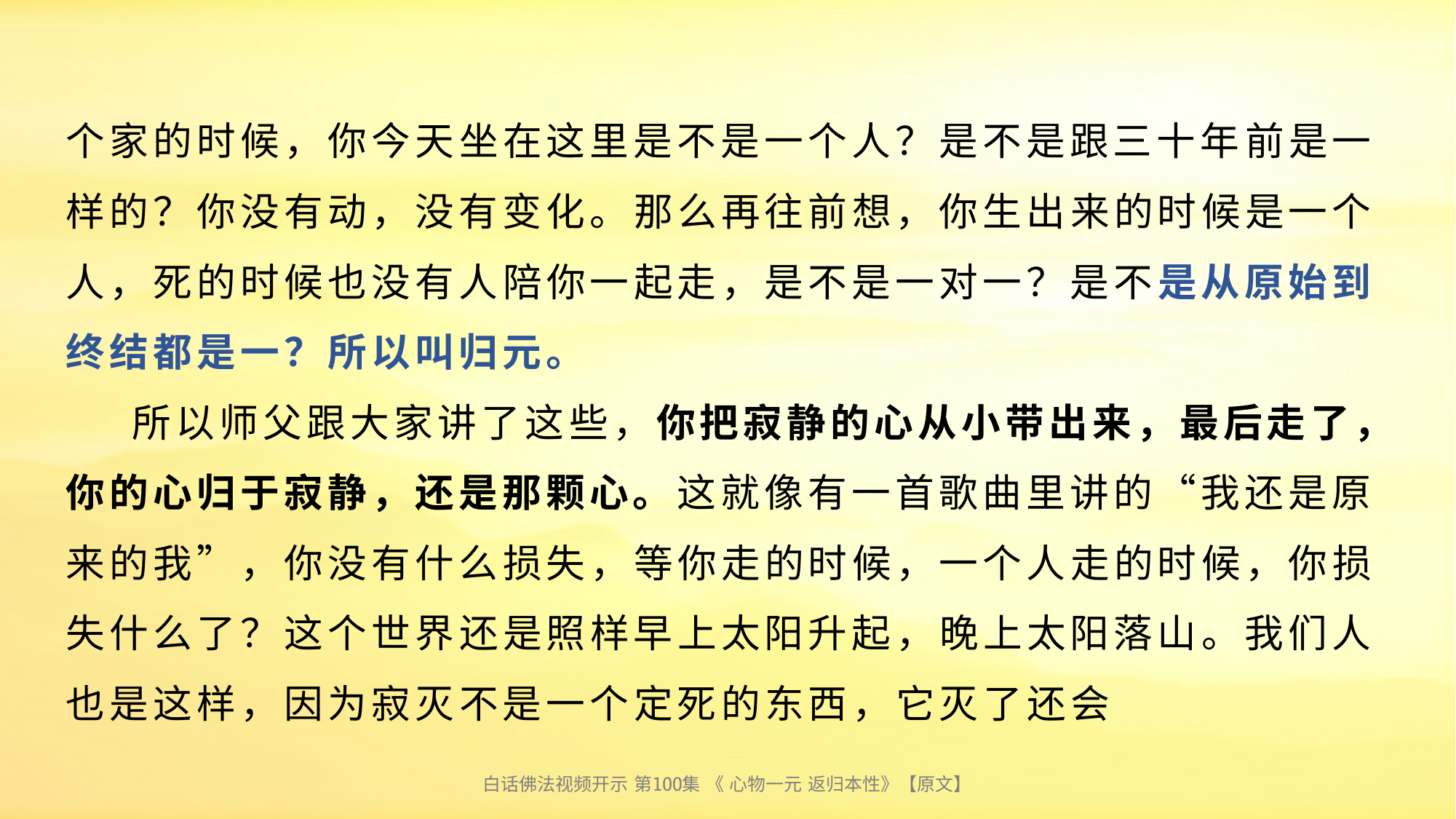

# 个家的时候，你今天坐在这里是不是一个人？是不是跟三十年前是一样的？你没有动，没有变化。那么再往前想，你生出来的时候是一个人，死的时候也没有人陪你一起走，是不是一对一？是不是从原始到终结都是一？所以叫归元。 所以师父跟大家讲了这些，你把寂静的心从小带出来，最后走了，你的心归于寂静，还是那颗心。这就像有一首歌曲里讲的“我还是原来的我”，你没有什么损失，等你走的时候，一个人走的时候，你损失什么了？这个世界还是照样早上太阳升起，晚上太阳落山。我们人也是这样，因为寂灭不是一个定死的东西，它灭了还会
白话佛法视频开示 第100集 《 心物一元 返归本性》【原文】